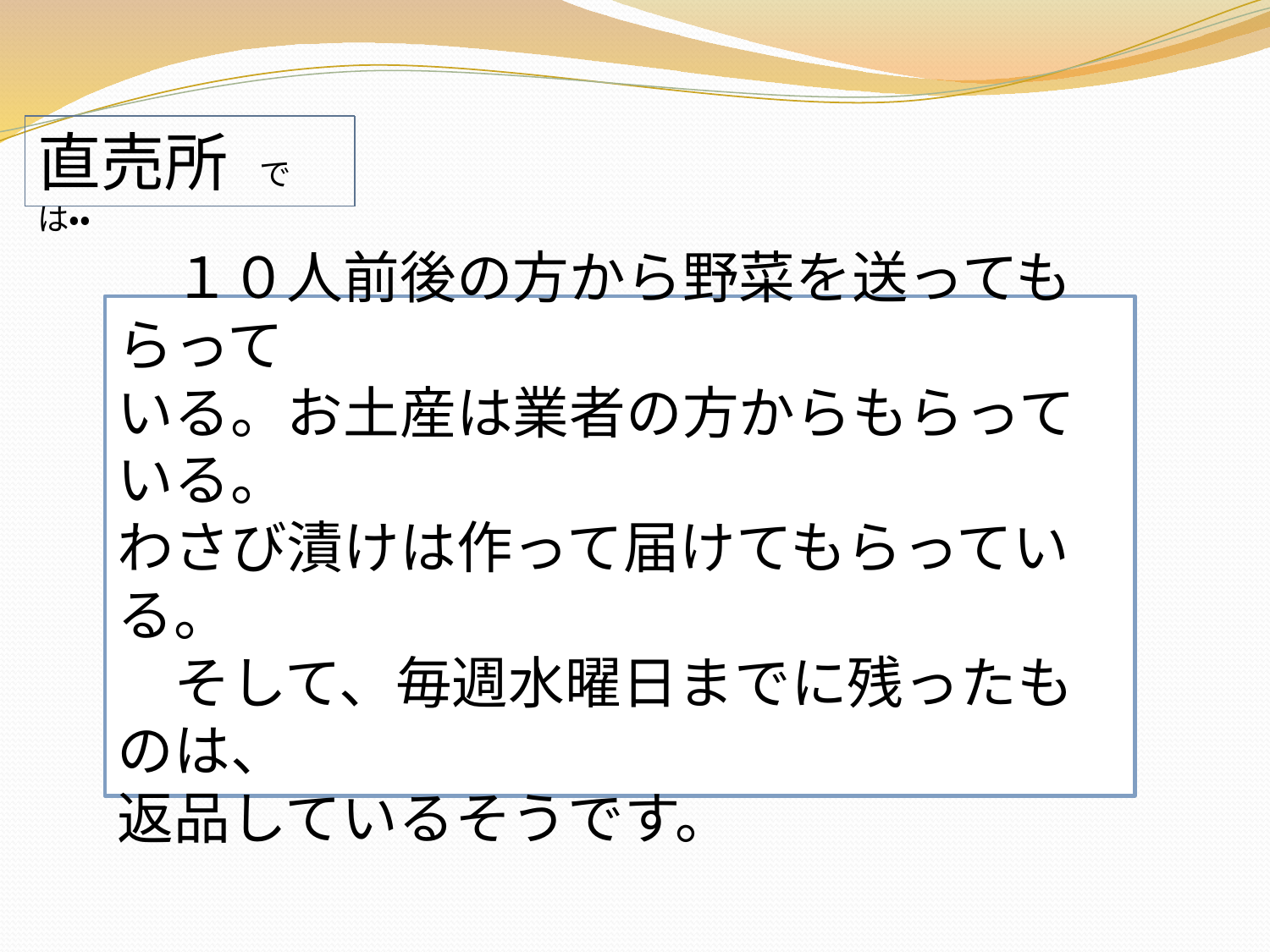

直売所　では・・
　１０人前後の方から野菜を送ってもらって
いる。お土産は業者の方からもらっている。
わさび漬けは作って届けてもらっている。
　そして、毎週水曜日までに残ったものは、
返品しているそうです。